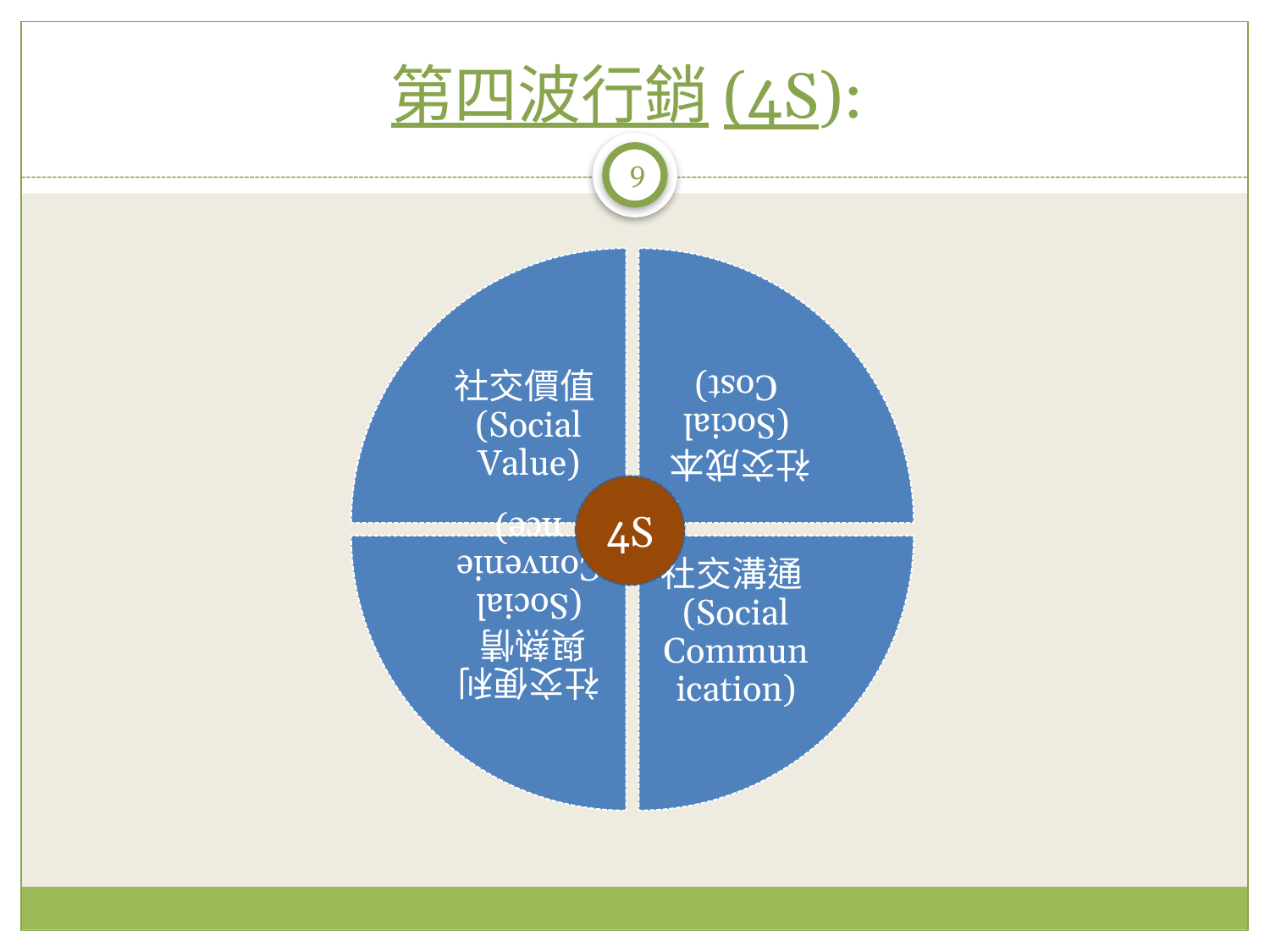

# 第四波行銷(4S):
9
社交價值(Social Value)
社交成本(Social Cost)
社交溝通(Social Communication)

社交便利與熱情(Social Convenience)
4S